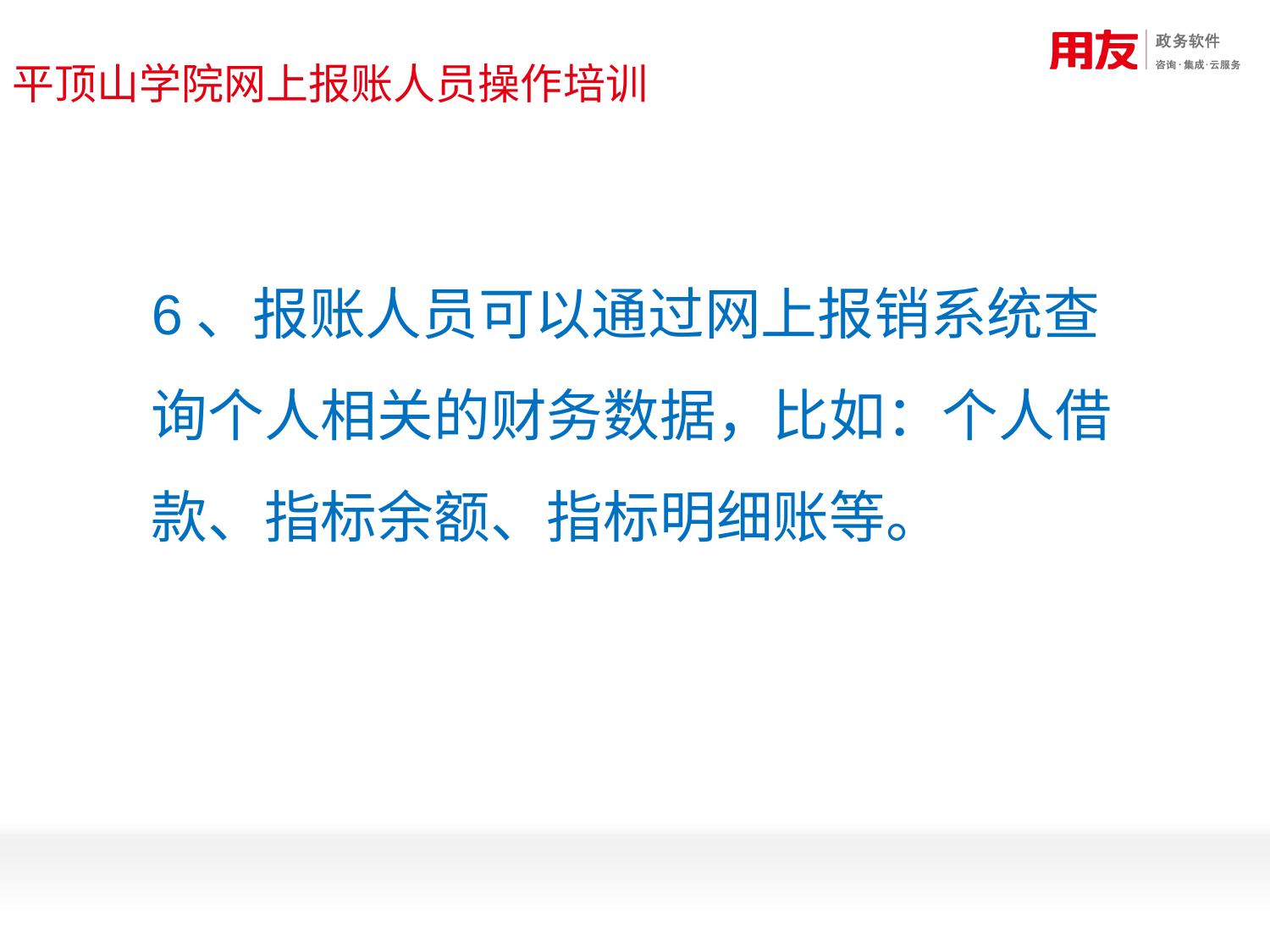

平顶山学院网上报账人员操作培训
6、报账人员可以通过网上报销系统查询个人相关的财务数据，比如：个人借款、指标余额、指标明细账等。